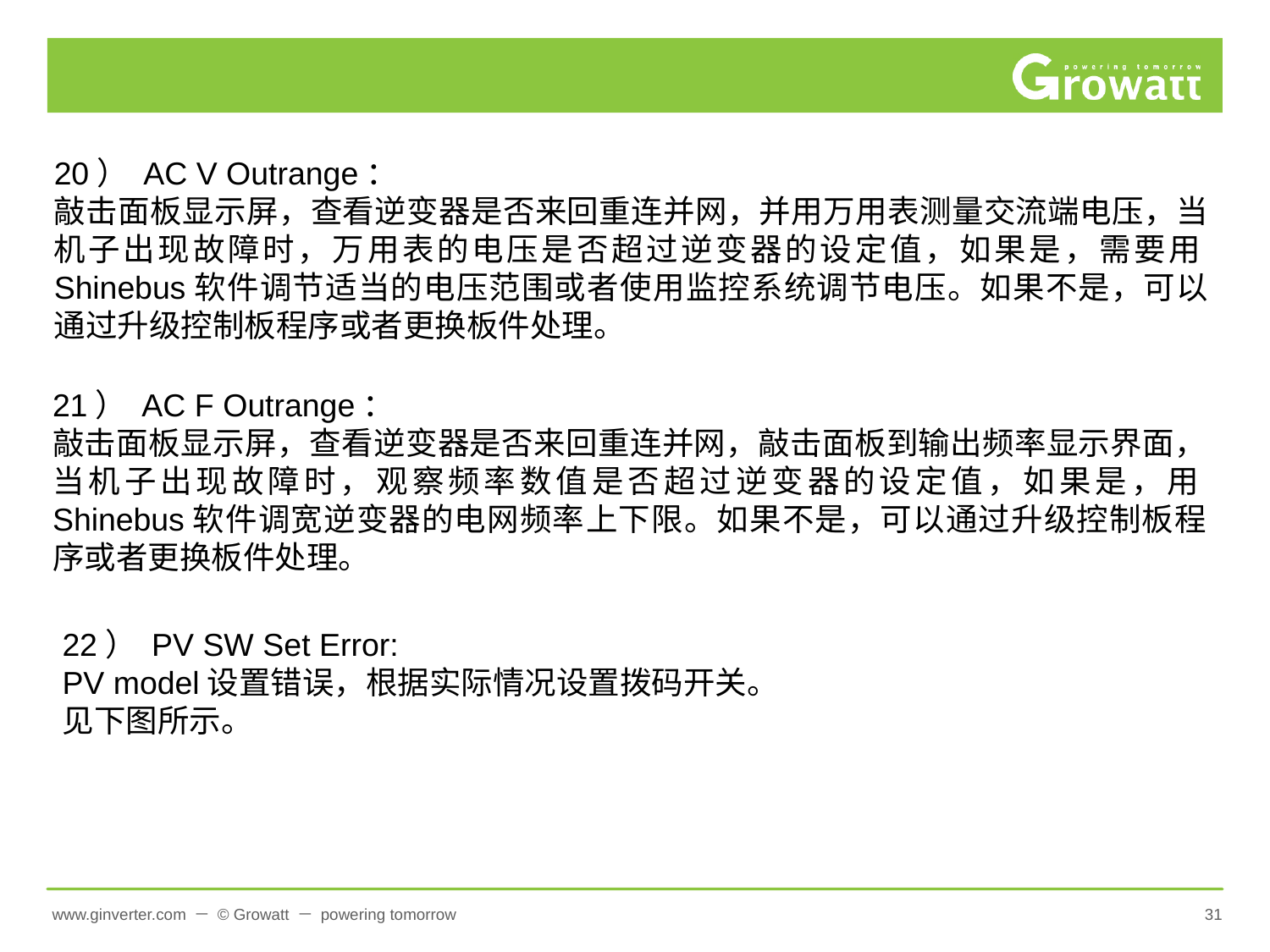

#
20） AC V Outrange：
敲击面板显示屏，查看逆变器是否来回重连并网，并用万用表测量交流端电压，当机子出现故障时，万用表的电压是否超过逆变器的设定值，如果是，需要用Shinebus软件调节适当的电压范围或者使用监控系统调节电压。如果不是，可以通过升级控制板程序或者更换板件处理。

21） AC F Outrange：
敲击面板显示屏，查看逆变器是否来回重连并网，敲击面板到输出频率显示界面，当机子出现故障时，观察频率数值是否超过逆变器的设定值，如果是，用Shinebus软件调宽逆变器的电网频率上下限。如果不是，可以通过升级控制板程序或者更换板件处理。

22） PV SW Set Error:
PV model设置错误，根据实际情况设置拨码开关。
见下图所示。